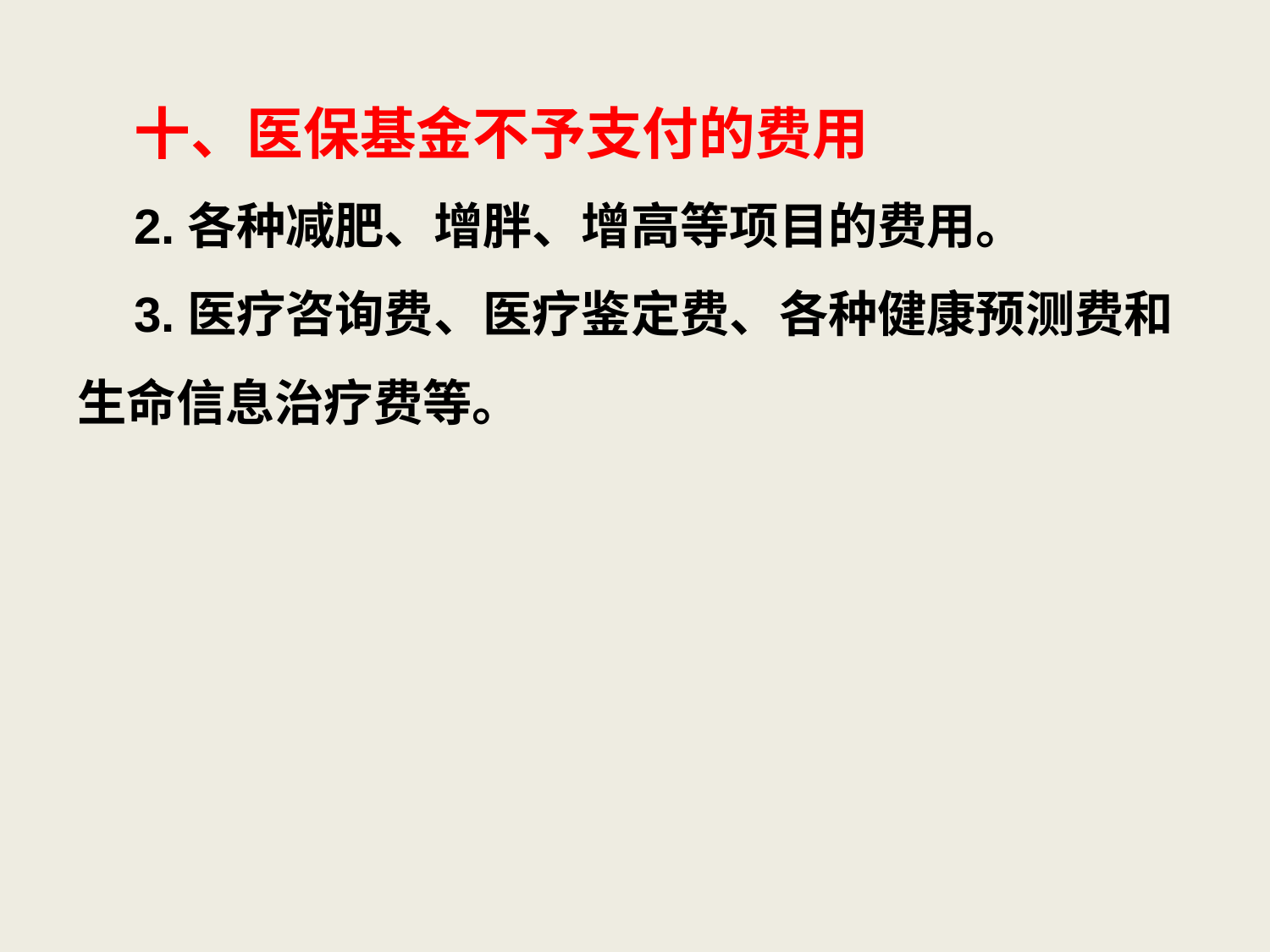

十、医保基金不予支付的费用
2.各种减肥、增胖、增高等项目的费用。
3.医疗咨询费、医疗鉴定费、各种健康预测费和生命信息治疗费等。